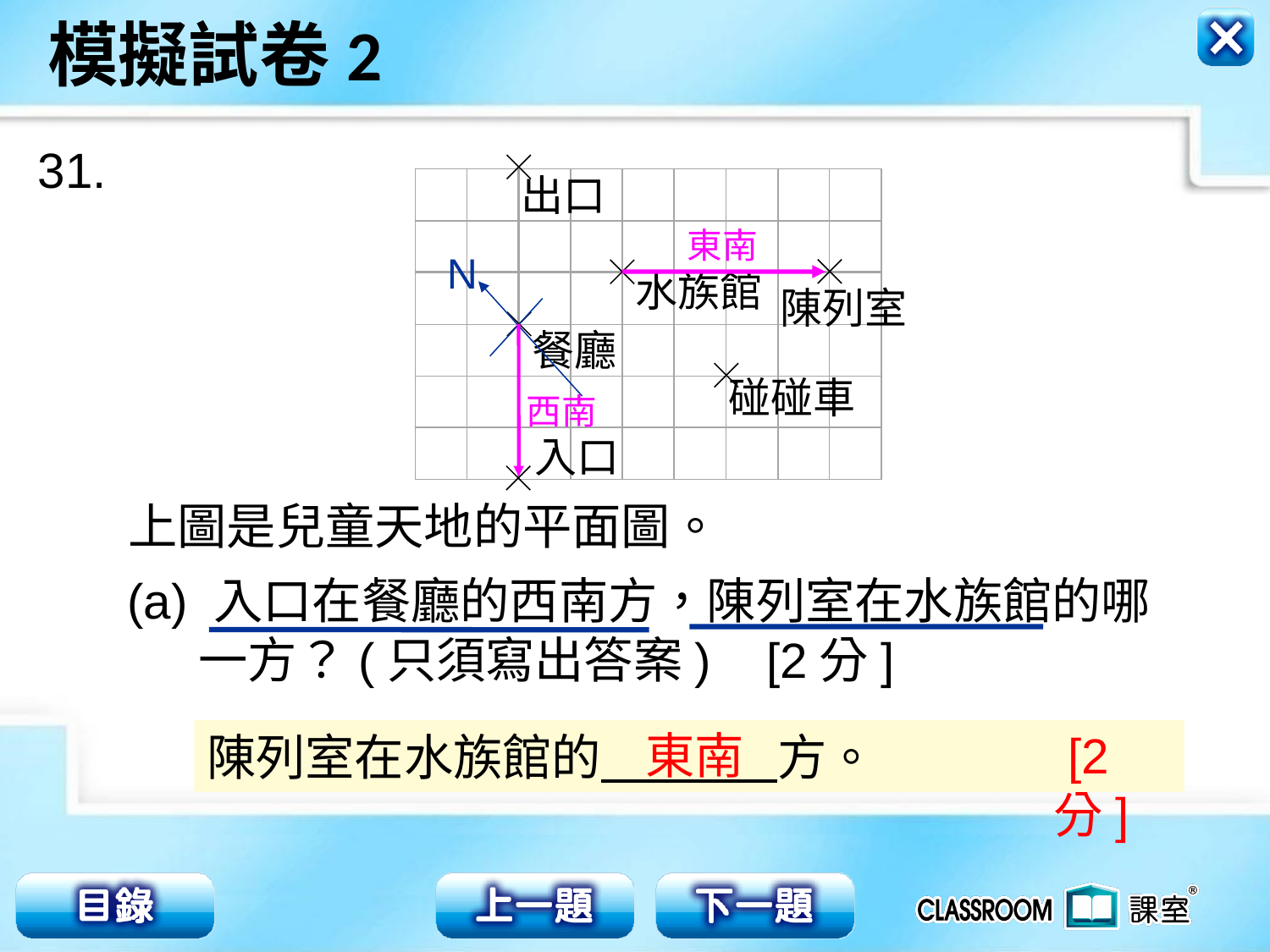

31.

出口

東南
N

水族館

陳列室

餐廳

碰碰車
西南
入口

上圖是兒童天地的平面圖。
(a) 入口在餐廳的西南方，陳列室在水族館的哪
	一方？(只須寫出答案)    [2分]

東南
 [2分]
陳列室在水族館的                方。